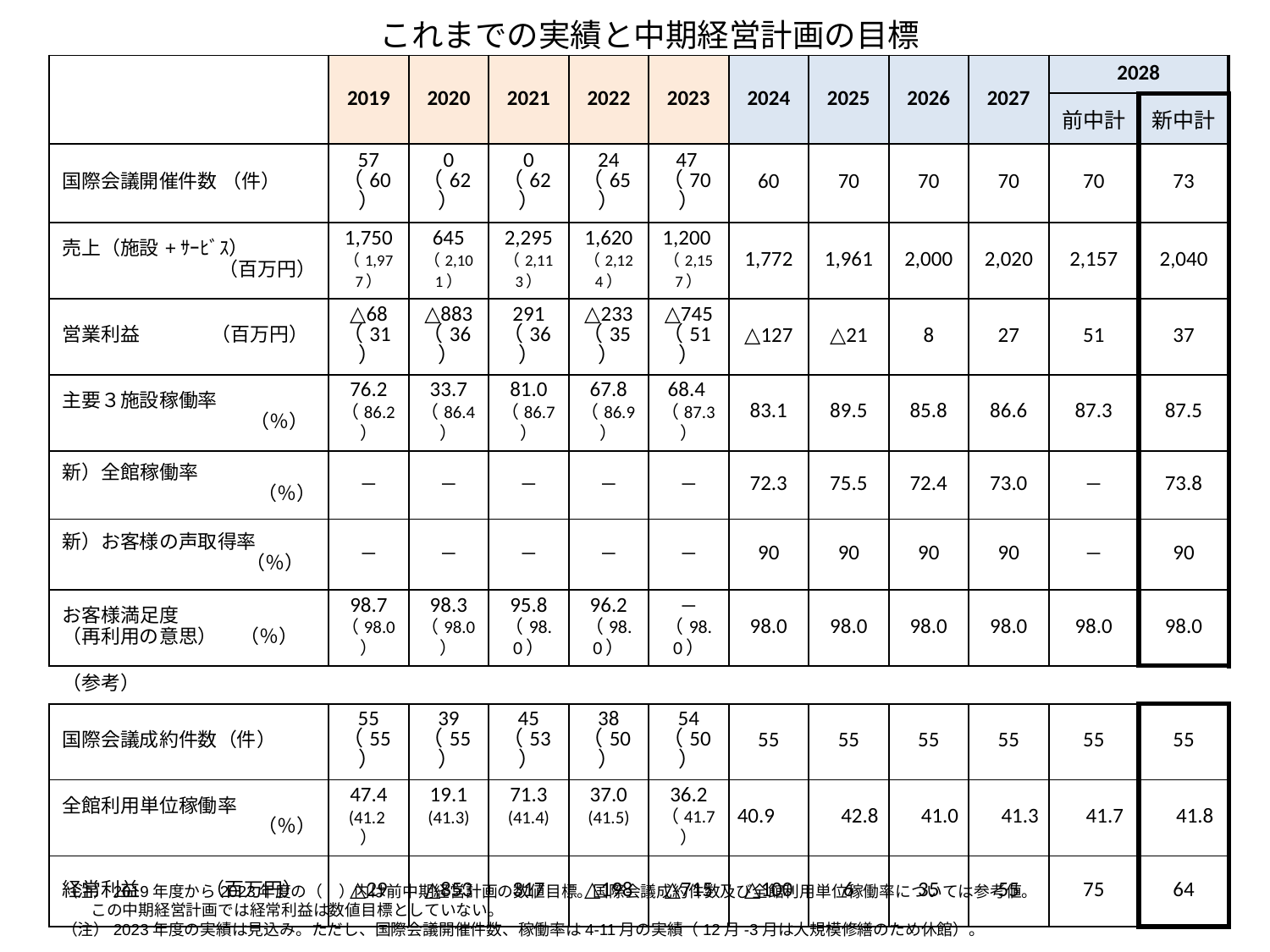

これまでの実績と中期経営計画の目標
|  | 2019 | 2020 | 2021 | 2022 | 2023 | 2024 | 2025 | 2026 | 2027 | 2028 |  |
| --- | --- | --- | --- | --- | --- | --- | --- | --- | --- | --- | --- |
|  |  |  |  |  |  |  |  |  |  | 前中計 | 新中計 |
| 国際会議開催件数 （件） | 57 （60） | 0 （62） | 0 （62） | 24 （65） | 47（70） | 60 | 70 | 70 | 70 | 70 | 73 |
| 売上（施設+ｻｰﾋﾞｽ） （百万円） | 1,750 （1,977） | 645 （2,101） | 2,295 （2,113） | 1,620 （2,124） | 1,200（2,157） | 1,772 | 1,961 | 2,000 | 2,020 | 2,157 | 2,040 |
| 営業利益　　　 （百万円） | △68 （31） | △883 （36） | 291 （36） | △233 （35） | △745 （51） | △127 | △21 | 8 | 27 | 51 | 37 |
| 主要３施設稼働率 　　　　　　　　　 （％） | 76.2 （86.2） | 33.7 （86.4） | 81.0 （86.7） | 67.8 （86.9） | 68.4（87.3） | 83.1 | 89.5 | 85.8 | 86.6 | 87.3 | 87.5 |
| 新）全館稼働率 （％） | ― | ― | ― | ― | ― | 72.3 | 75.5 | 72.4 | 73.0 | ― | 73.8 |
| 新）お客様の声取得率 　　　　　　　　　 （％） | ― | ― | ― | ― | ― | 90 | 90 | 90 | 90 | ― | 90 |
| お客様満足度 （再利用の意思） （％） | 98.7 （98.0） | 98.3 （98.0） | 95.8 （98.0） | 96.2 （98.0） | ― （98.0） | 98.0 | 98.0 | 98.0 | 98.0 | 98.0 | 98.0 |
| （参考） |  |  |  |  |  |  |  |  |  |  |  |
| 国際会議成約件数（件） | 55 （55） | 39 （55） | 45 （53） | 38 （50） | 54 （50） | 55 | 55 | 55 | 55 | 55 | 55 |
| 全館利用単位稼働率 （％） | 47.4 (41.2） | 19.1 (41.3) | 71.3 (41.4) | 37.0 (41.5) | 36.2 （41.7） | 40.9 | 42.8 | 41.0 | 41.3 | 41.7 | 41.8 |
| 経常利益 　　 （百万円） | △29 | △853 | 317 | △198 | △715 | △100 | 6 | 35 | 55 | 75 | 64 |
（注）2019年度から2023年度の（　）内は前中期経営計画の数値目標。国際会議成約件数及び全館利用単位稼働率については参考値。
       この中期経営計画では経常利益は数値目標としていない。
（注）2023年度の実績は見込み。ただし、国際会議開催件数、稼働率は4-11月の実績（12月-3月は大規模修繕のため休館）。